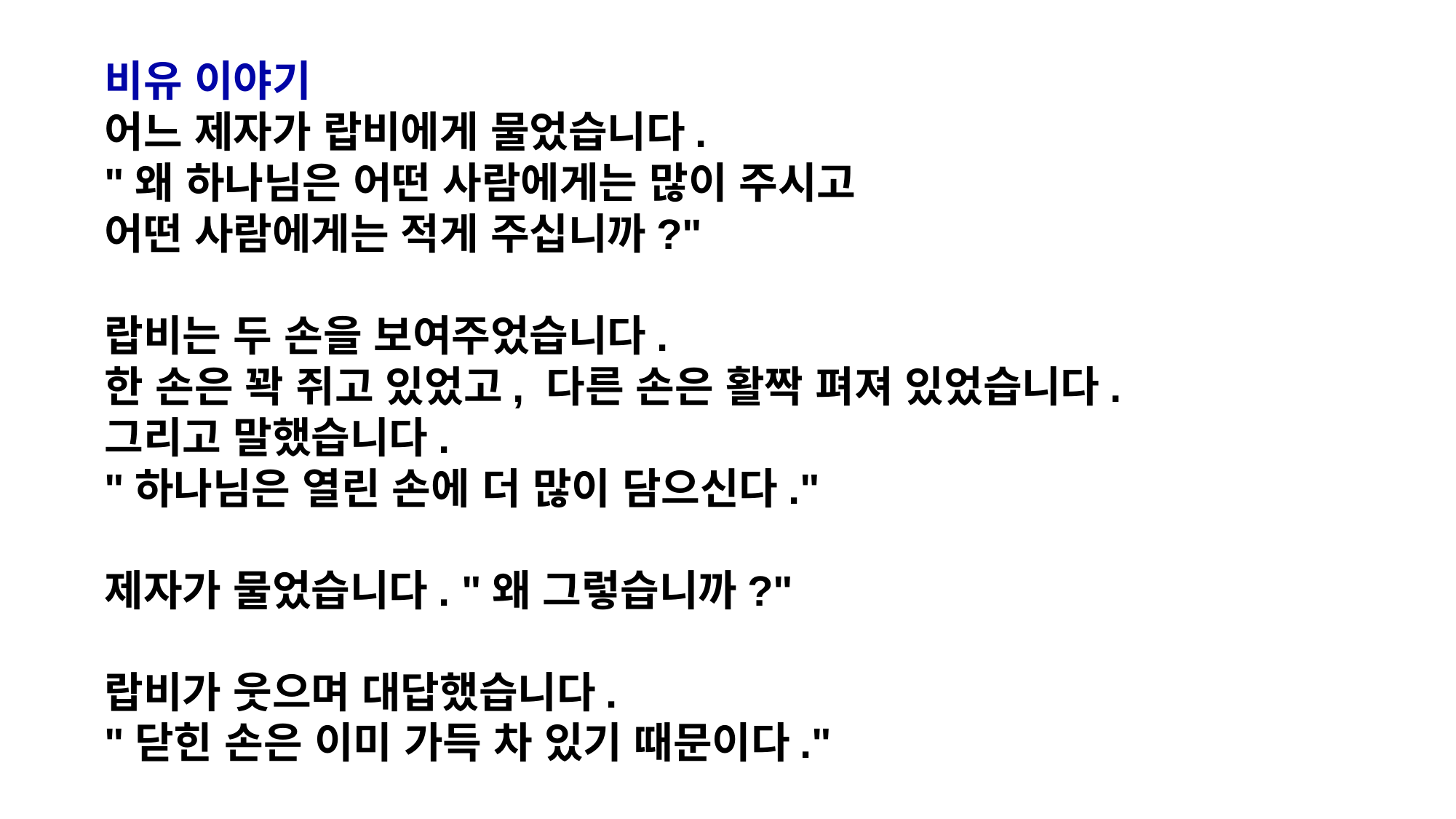

비유 이야기
어느 제자가 랍비에게 물었습니다.
"왜 하나님은 어떤 사람에게는 많이 주시고
어떤 사람에게는 적게 주십니까?"

랍비는 두 손을 보여주었습니다.
한 손은 꽉 쥐고 있었고, 다른 손은 활짝 펴져 있었습니다.
그리고 말했습니다.
"하나님은 열린 손에 더 많이 담으신다."

제자가 물었습니다. "왜 그렇습니까?"

랍비가 웃으며 대답했습니다.
"닫힌 손은 이미 가득 차 있기 때문이다."